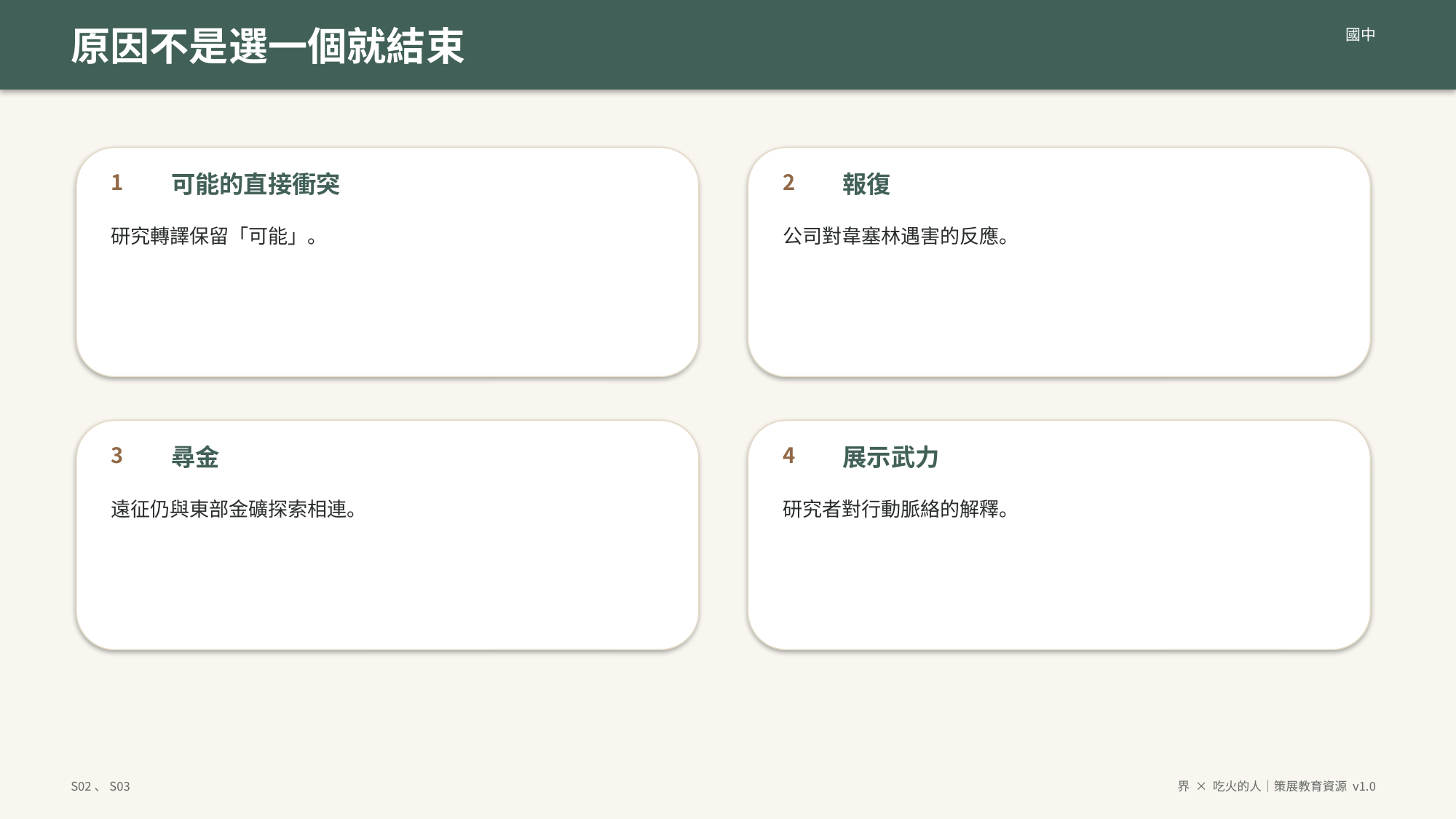

原因不是選一個就結束
國中

1
可能的直接衝突
2
報復
研究轉譯保留「可能」。
公司對韋塞林遇害的反應。

3
尋金
4
展示武力
遠征仍與東部金礦探索相連。
研究者對行動脈絡的解釋。
S02、S03
界 × 吃火的人｜策展教育資源 v1.0